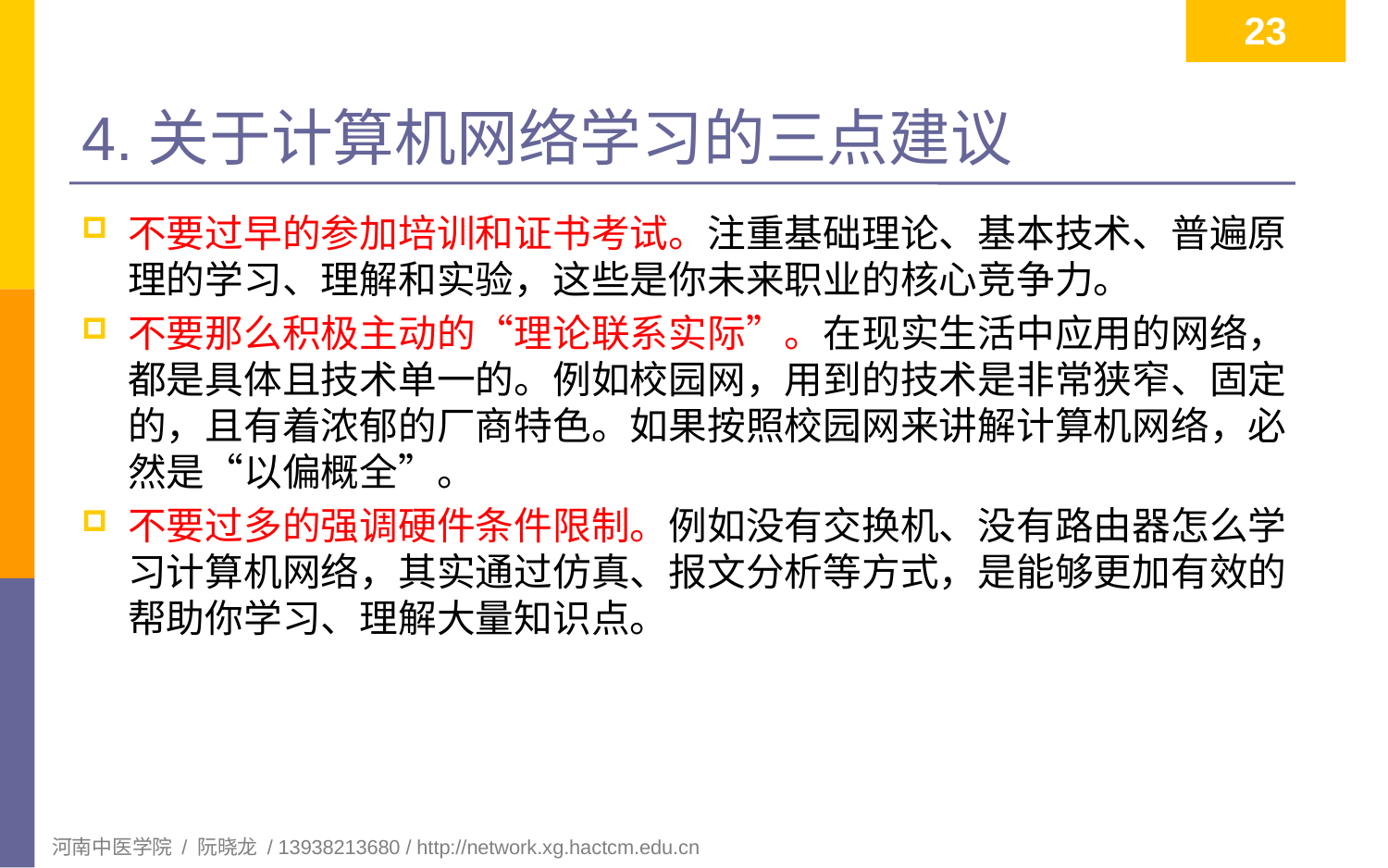

23
# 4.关于计算机网络学习的三点建议

不要过早的参加培训和证书考试。注重基础理论、基本技术、普遍原理的学习、理解和实验，这些是你未来职业的核心竞争力。
不要那么积极主动的“理论联系实际”。在现实生活中应用的网络，都是具体且技术单一的。例如校园网，用到的技术是非常狭窄、固定的，且有着浓郁的厂商特色。如果按照校园网来讲解计算机网络，必然是“以偏概全”。
不要过多的强调硬件条件限制。例如没有交换机、没有路由器怎么学习计算机网络，其实通过仿真、报文分析等方式，是能够更加有效的帮助你学习、理解大量知识点。